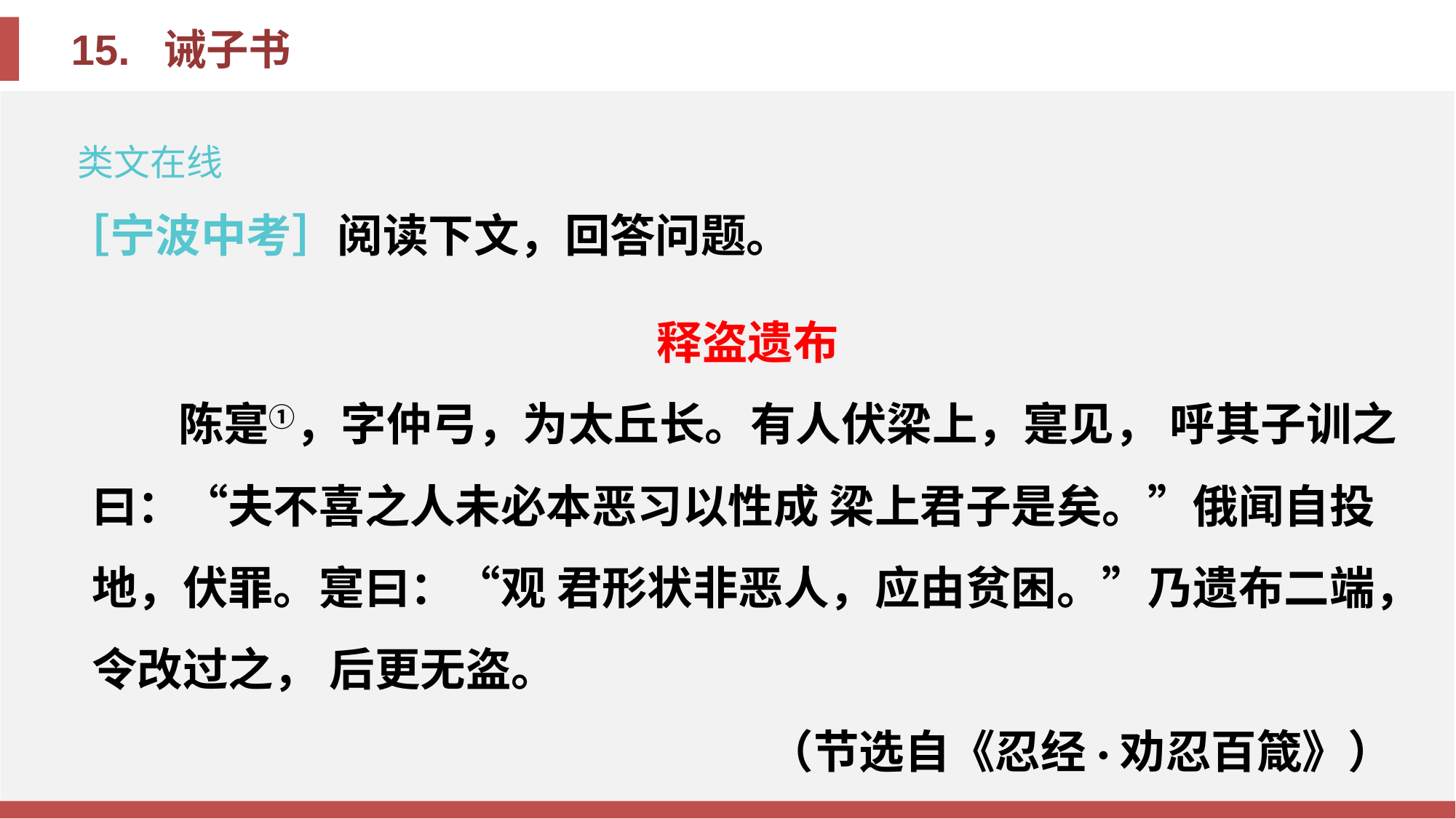

类文在线
［宁波中考］阅读下文，回答问题。
释盗遗布
陈寔①，字仲弓，为太丘长。有人伏梁上，寔见， 呼其子训之曰：“夫不喜之人未必本恶习以性成 梁上君子是矣。”俄闻自投地，伏罪。寔曰：“观 君形状非恶人，应由贫困。”乃遗布二端，令改过之， 后更无盗。
（节选自《忍经·劝忍百箴》）